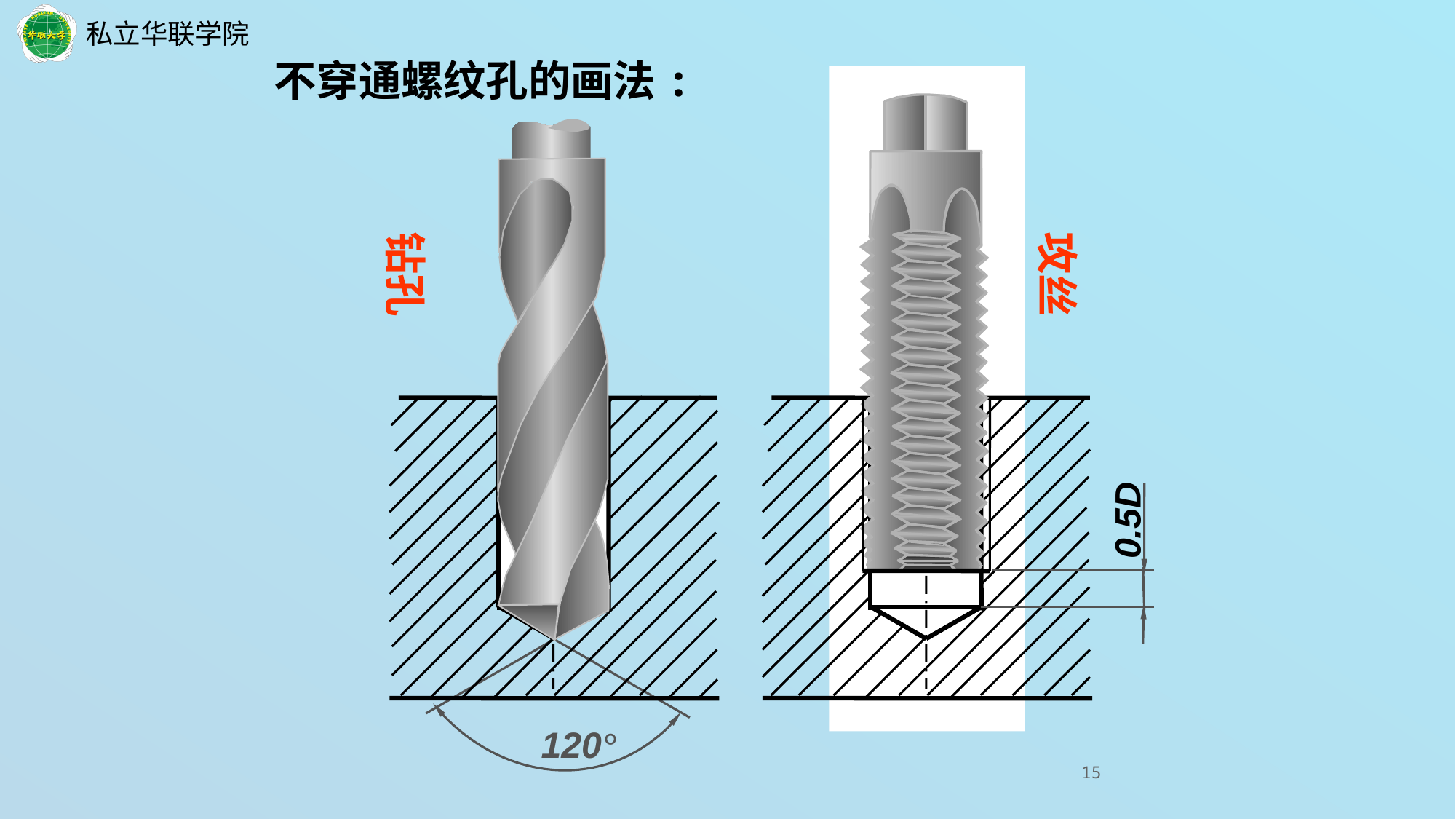

不穿通螺纹孔的画法:

钻孔
攻丝

0.5D

120°

118°

15